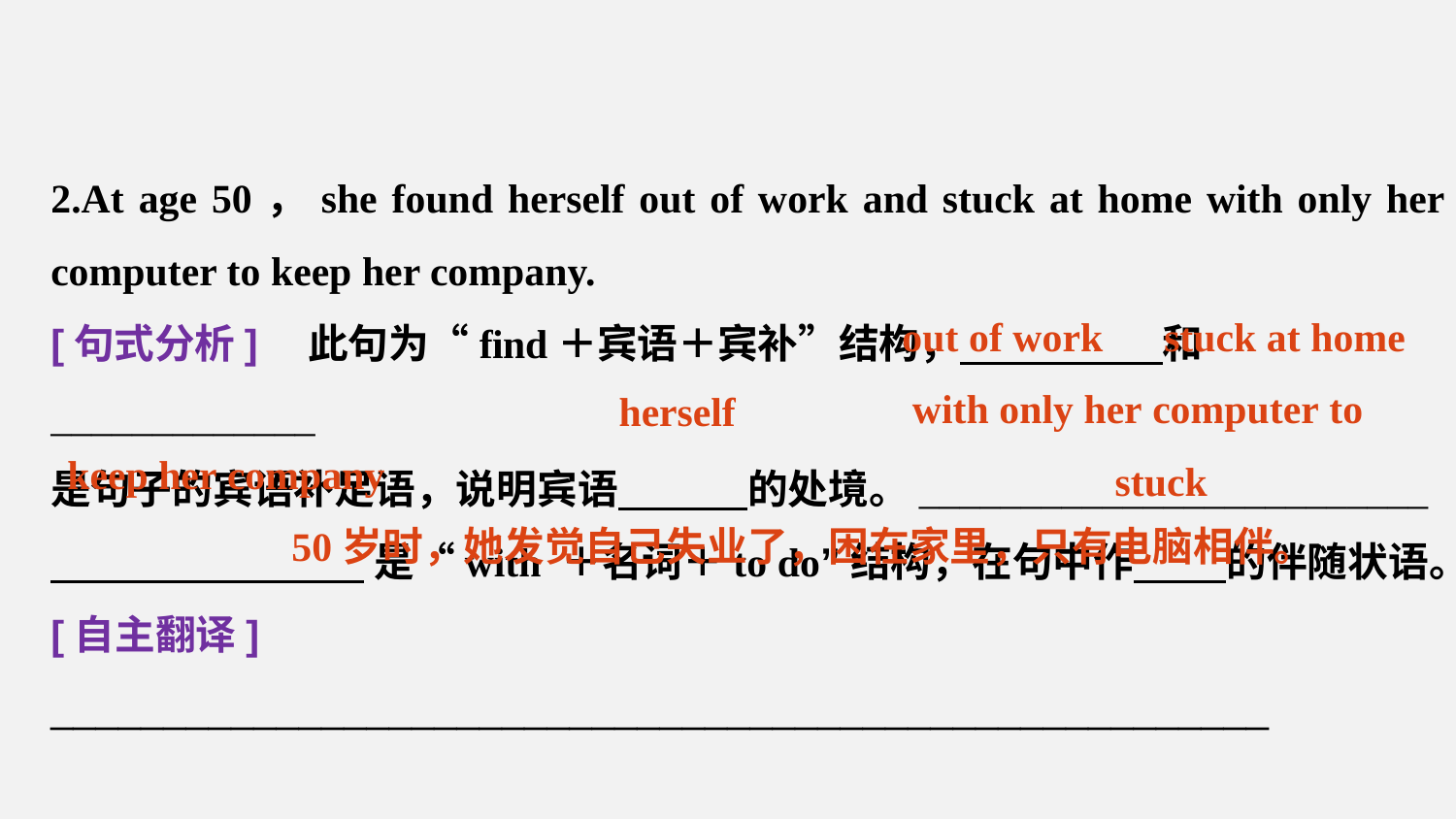

2.At age 50，she found herself out of work and stuck at home with only her computer to keep her company.
[句式分析]　此句为“find＋宾语＋宾补”结构，                      和_____________
是句子的宾语补足语，说明宾语              的处境。_________________________
                                  是“with ＋名词＋to do”结构，在句中作          的伴随状语。
[自主翻译]　______________________________________________________
out of work      stuck at home
with only her computer to
herself
 keep her company
stuck
50岁时，她发觉自己失业了，困在家里，只有电脑相伴。